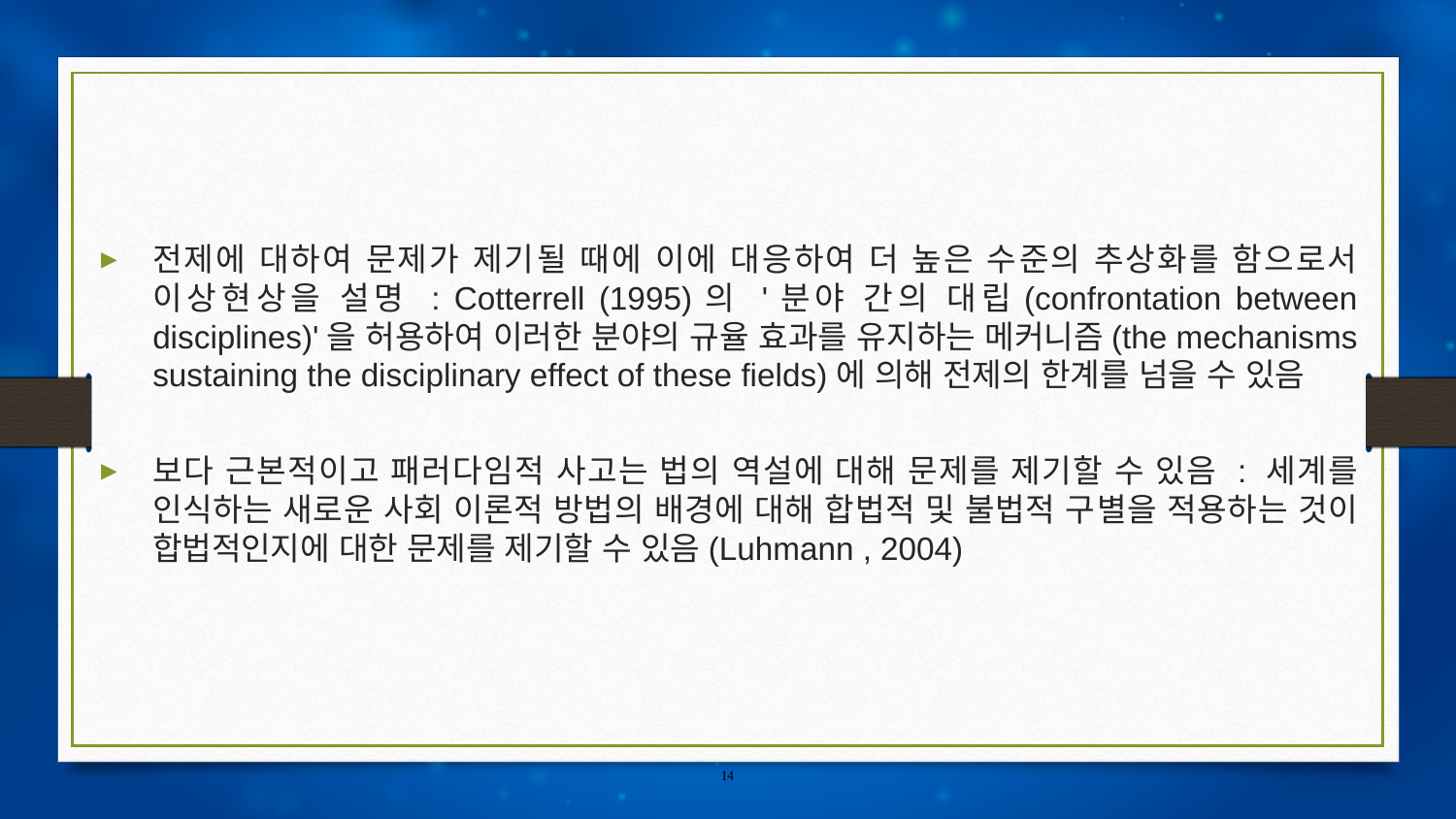

전제에 대하여 문제가 제기될 때에 이에 대응하여 더 높은 수준의 추상화를 함으로서 이상현상을 설명 : Cotterrell (1995)의 '분야 간의 대립(confrontation between disciplines)'을 허용하여 이러한 분야의 규율 효과를 유지하는 메커니즘(the mechanisms sustaining the disciplinary effect of these fields)에 의해 전제의 한계를 넘을 수 있음

보다 근본적이고 패러다임적 사고는 법의 역설에 대해 문제를 제기할 수 있음 : 세계를 인식하는 새로운 사회 이론적 방법의 배경에 대해 합법적 및 불법적 구별을 적용하는 것이 합법적인지에 대한 문제를 제기할 수 있음(Luhmann , 2004)
14